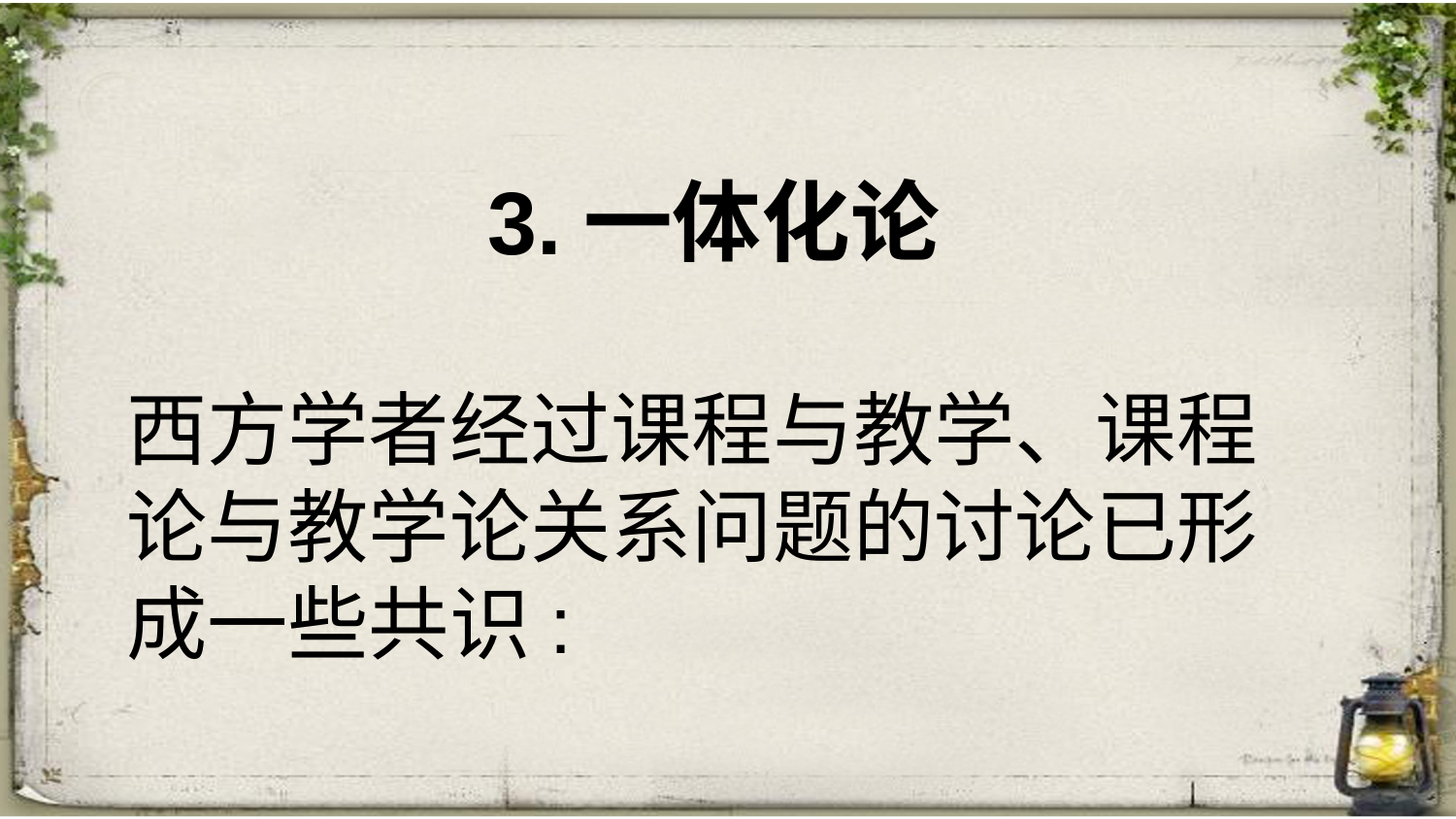

3.一体化论

西方学者经过课程与教学、课程论与教学论关系问题的讨论已形成一些共识: